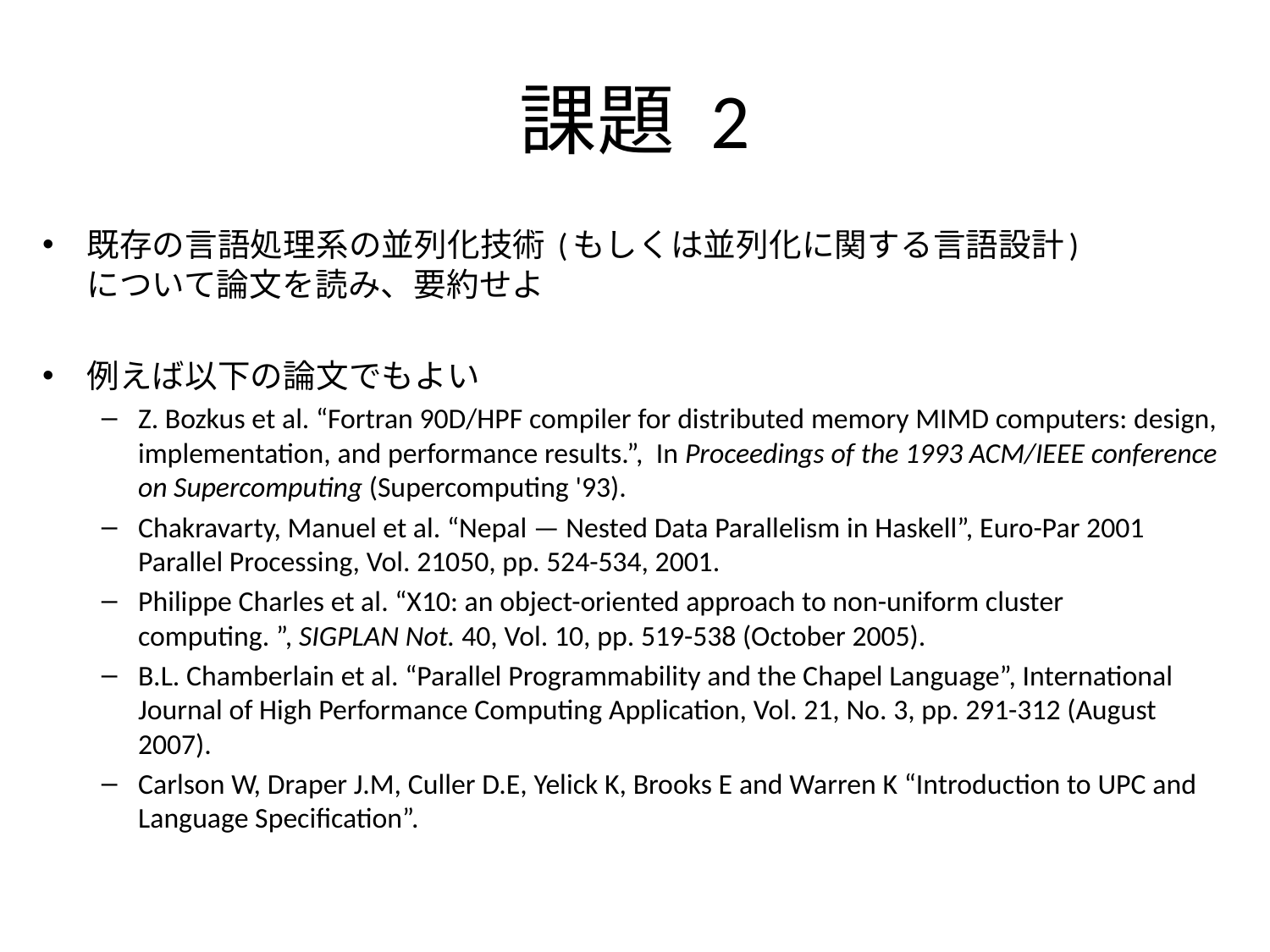

# 課題 2
既存の言語処理系の並列化技術 (もしくは並列化に関する言語設計)
について論文を読み、要約せよ

例えば以下の論文でもよい
Z. Bozkus et al. “Fortran 90D/HPF compiler for distributed memory MIMD computers: design, implementation, and performance results.”,  In Proceedings of the 1993 ACM/IEEE conference on Supercomputing (Supercomputing '93).
Chakravarty, Manuel et al. “Nepal — Nested Data Parallelism in Haskell”, Euro-Par 2001 Parallel Processing, Vol. 21050, pp. 524-534, 2001.
Philippe Charles et al. “X10: an object-oriented approach to non-uniform cluster computing. ”, SIGPLAN Not. 40, Vol. 10, pp. 519-538 (October 2005).
B.L. Chamberlain et al. “Parallel Programmability and the Chapel Language”, International Journal of High Performance Computing Application, Vol. 21, No. 3, pp. 291-312 (August 2007).
Carlson W, Draper J.M, Culler D.E, Yelick K, Brooks E and Warren K “Introduction to UPC and Language Specification”.